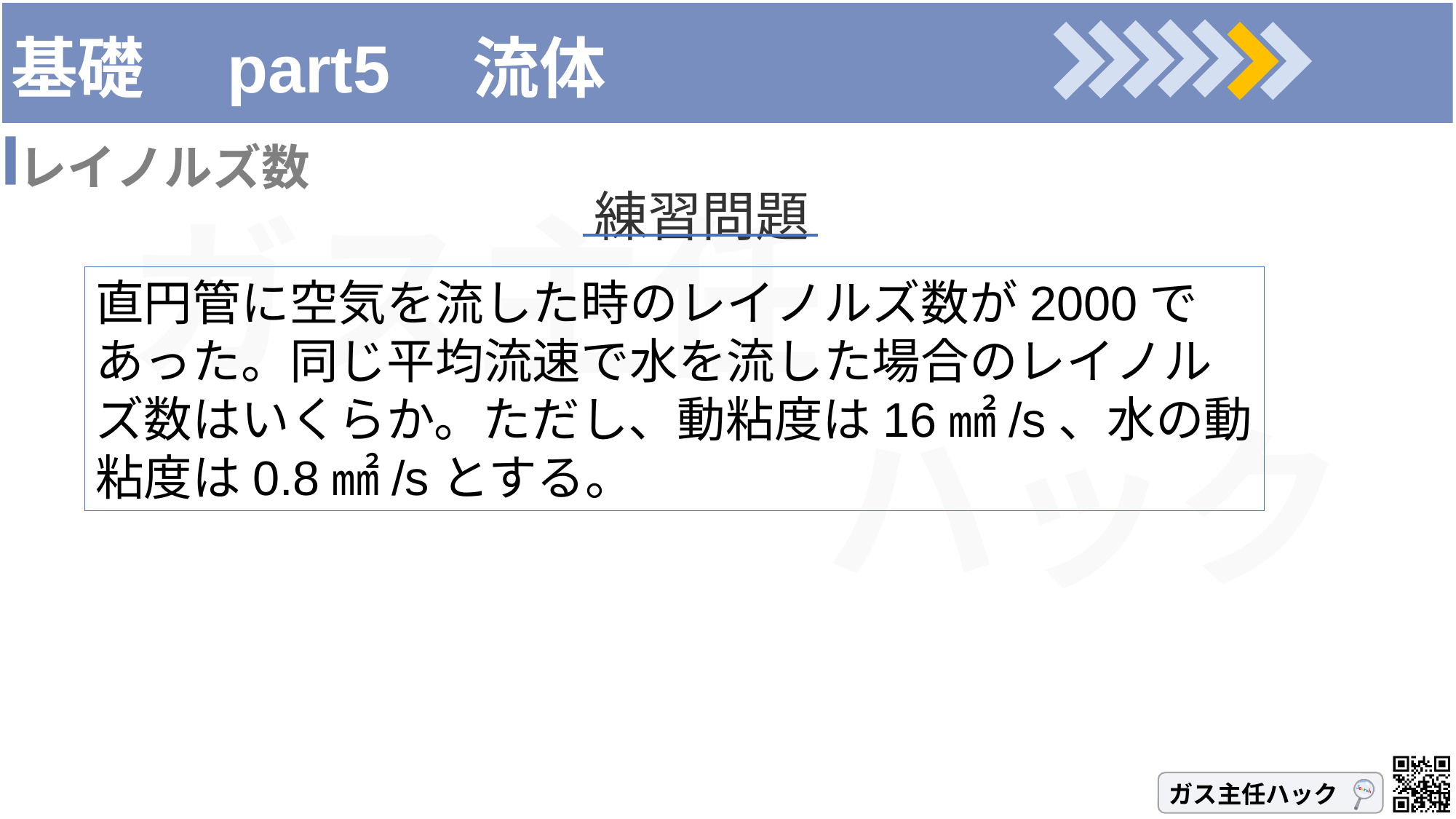

# 基礎　part5　流体

レイノルズ数

練習問題
直円管に空気を流した時のレイノルズ数が2000であった。同じ平均流速で水を流した場合のレイノルズ数はいくらか。ただし、動粘度は16㎟/s、水の動粘度は0.8㎟/sとする。